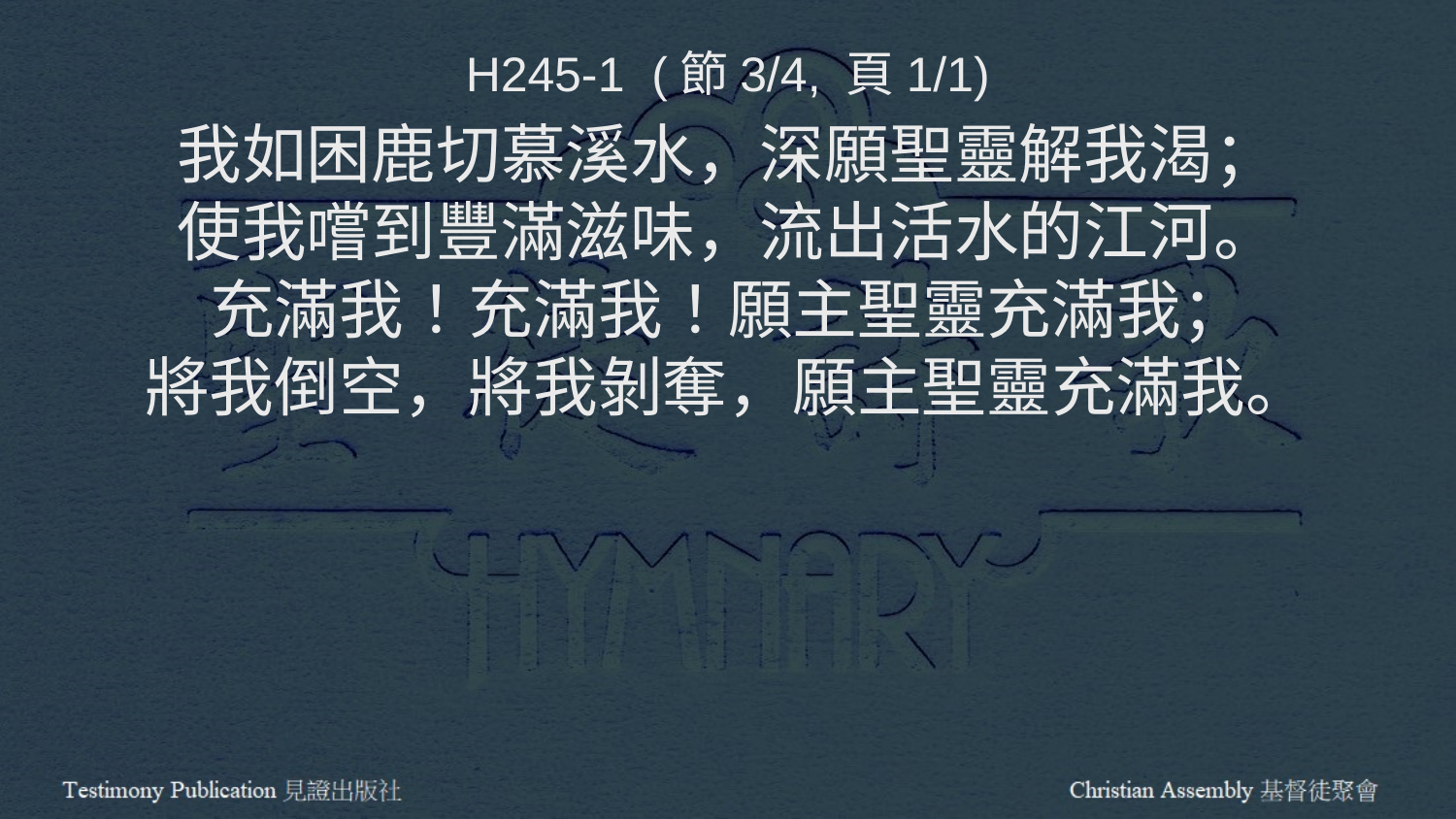

H245-1  (節3/4, 頁1/1)
我如困鹿切慕溪水，深願聖靈解我渴；
使我嚐到豐滿滋味，流出活水的江河。
充滿我！充滿我！願主聖靈充滿我；
將我倒空，將我剝奪，願主聖靈充滿我。